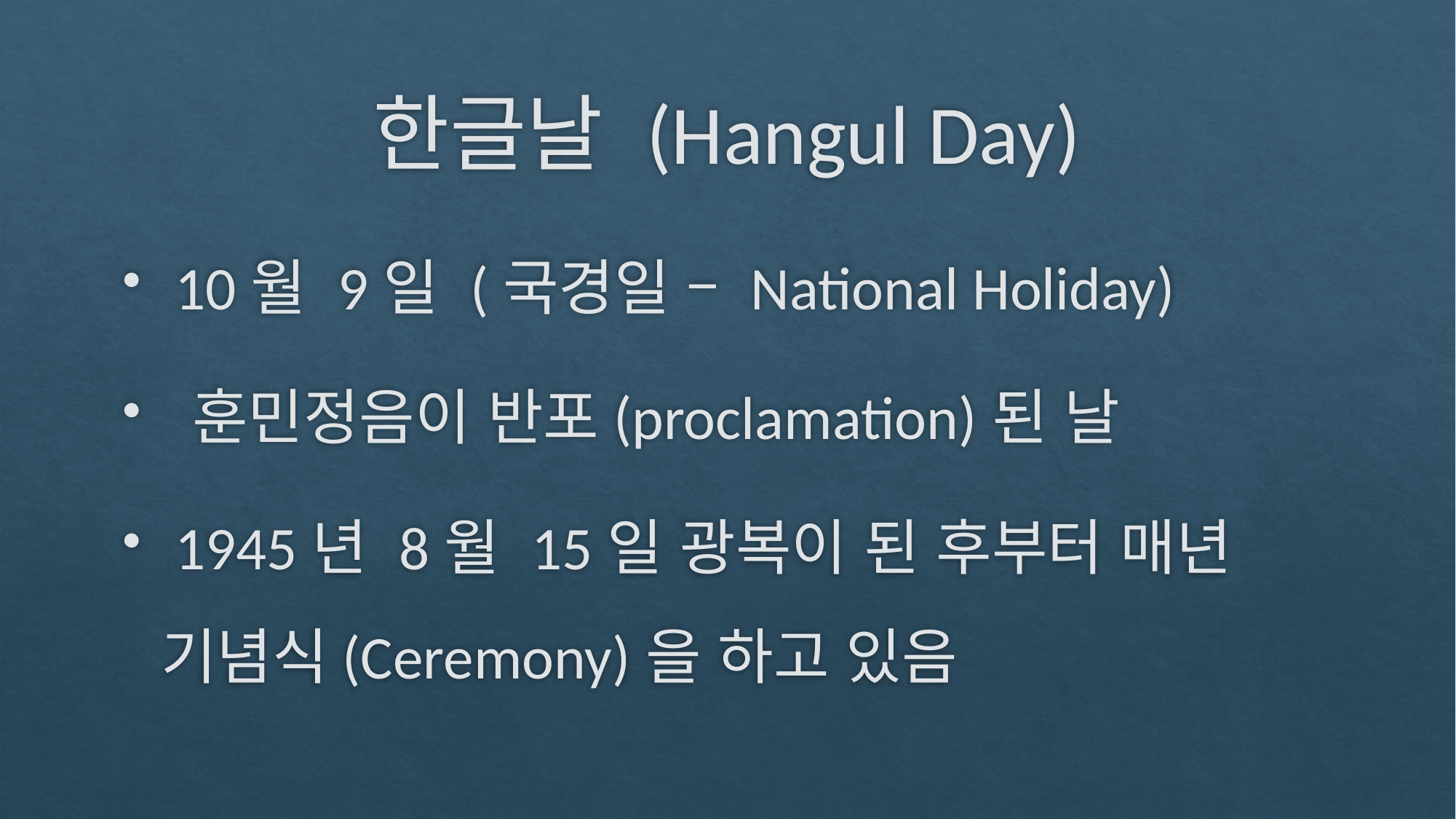

# 한글날 (Hangul Day)
 10월 9일 (국경일 – National Holiday)
 훈민정음이 반포(proclamation)된 날
 1945년 8월 15일 광복이 된 후부터 매년 기념식(Ceremony)을 하고 있음